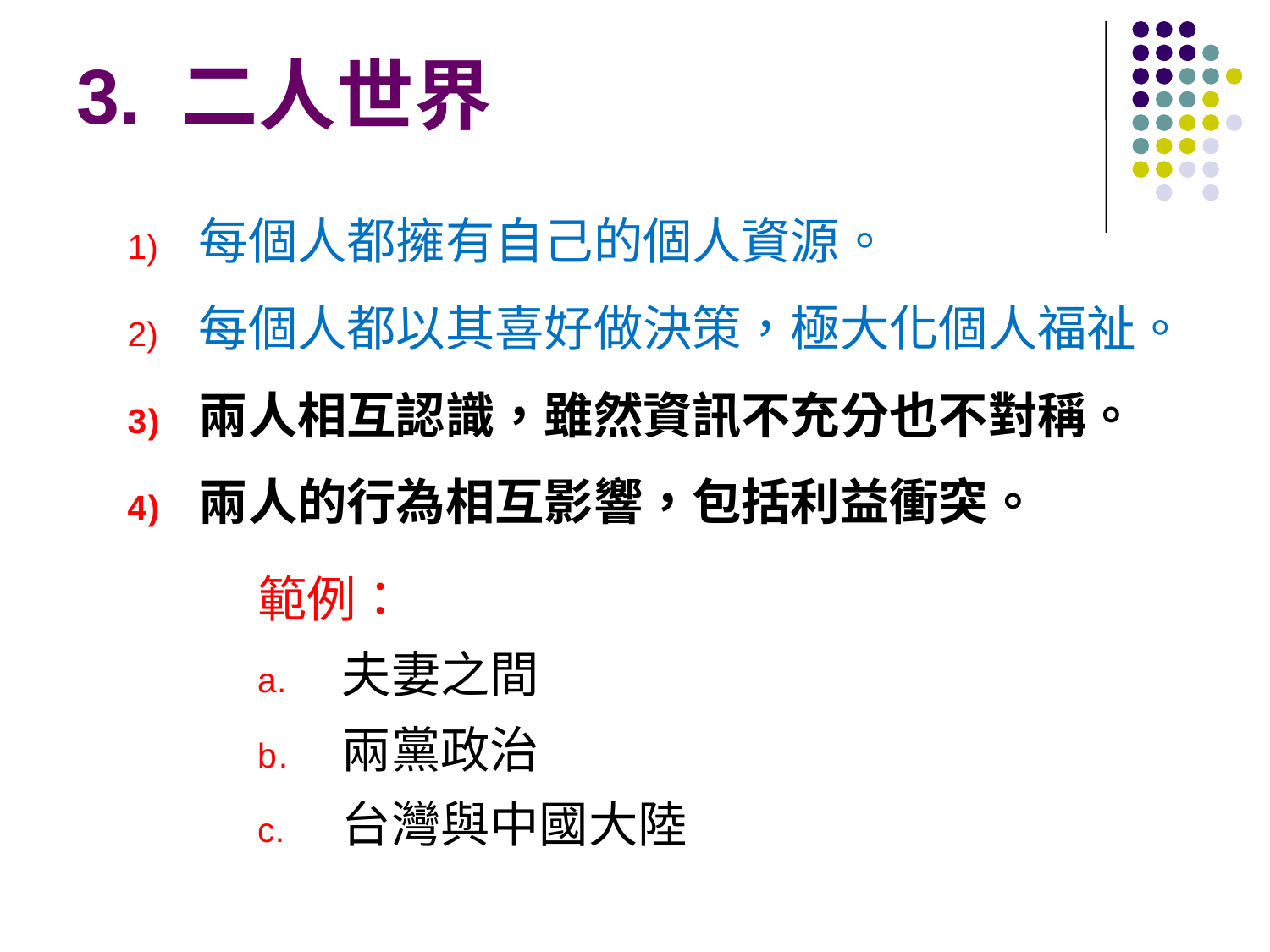

# 3. 二人世界
每個人都擁有自己的個人資源。
每個人都以其喜好做決策，極大化個人福祉。
兩人相互認識，雖然資訊不充分也不對稱。
兩人的行為相互影響，包括利益衝突。
範例：
夫妻之間
兩黨政治
台灣與中國大陸